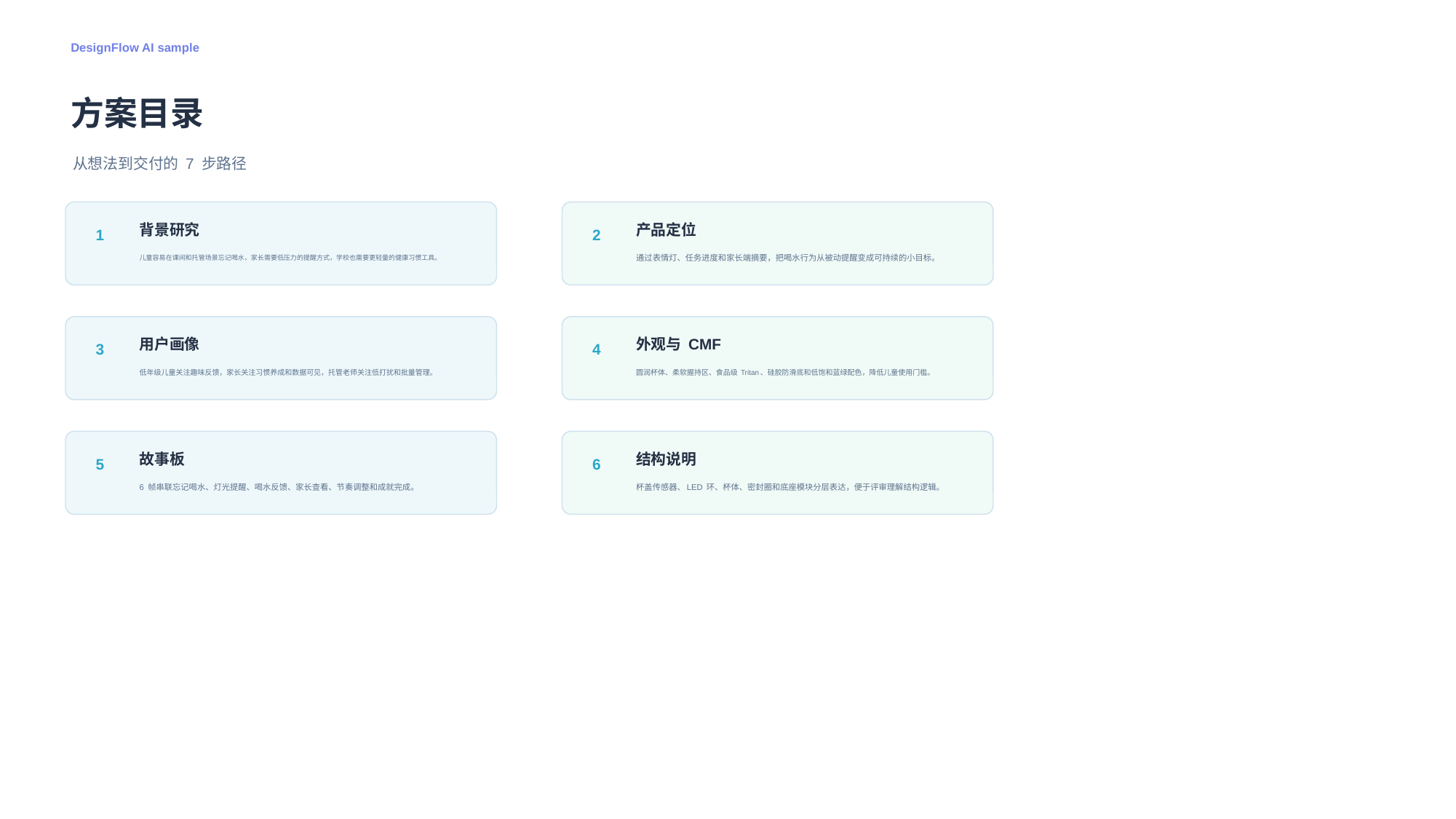

DesignFlow AI sample
方案目录
从想法到交付的 7 步路径

背景研究
产品定位
1
2
儿童容易在课间和托管场景忘记喝水，家长需要低压力的提醒方式，学校也需要更轻量的健康习惯工具。
通过表情灯、任务进度和家长端摘要，把喝水行为从被动提醒变成可持续的小目标。

用户画像
外观与 CMF
3
4
低年级儿童关注趣味反馈，家长关注习惯养成和数据可见，托管老师关注低打扰和批量管理。
圆润杯体、柔软握持区、食品级 Tritan、硅胶防滑底和低饱和蓝绿配色，降低儿童使用门槛。

故事板
结构说明
5
6
6 帧串联忘记喝水、灯光提醒、喝水反馈、家长查看、节奏调整和成就完成。
杯盖传感器、LED 环、杯体、密封圈和底座模块分层表达，便于评审理解结构逻辑。